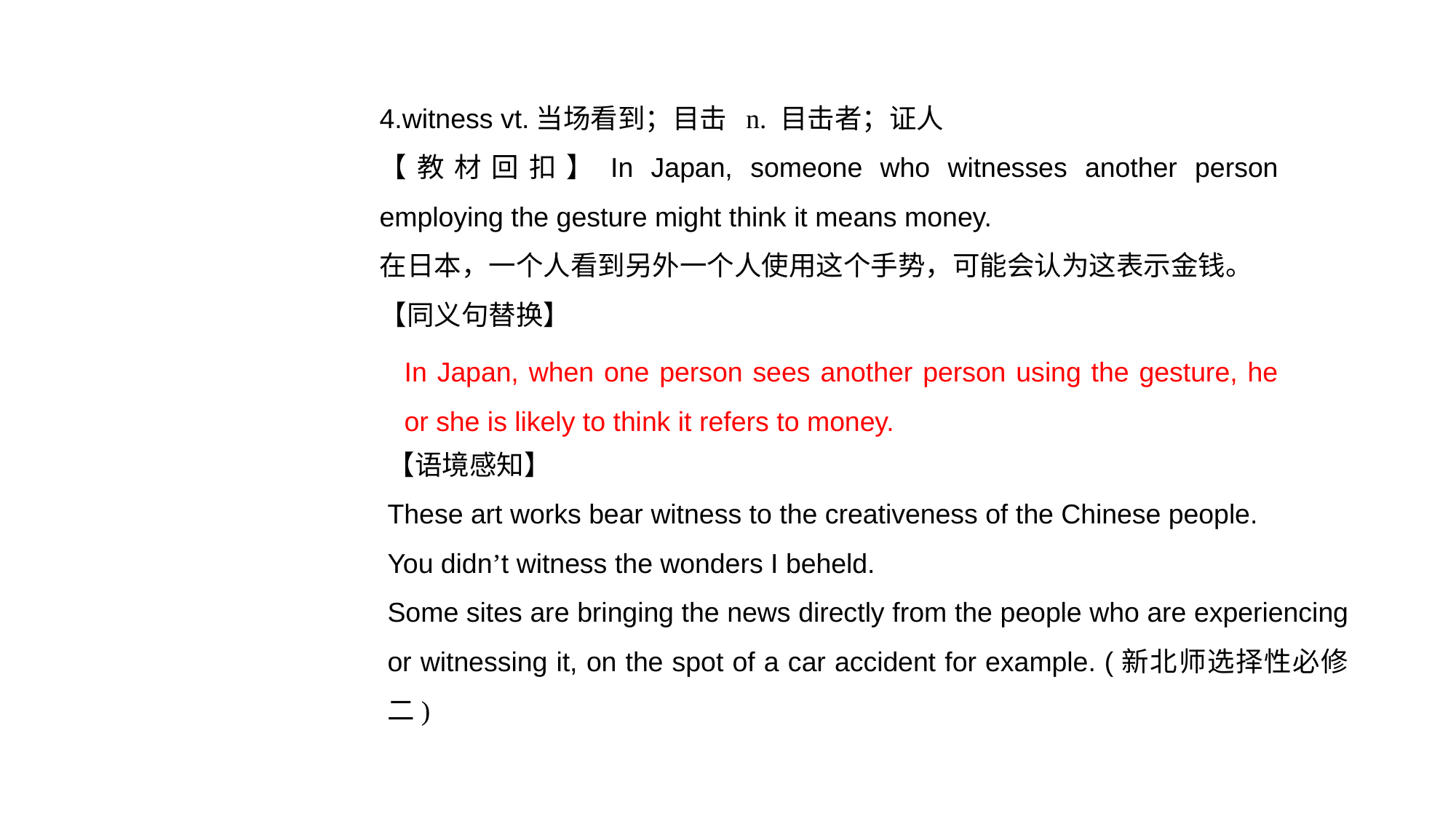

4.witness vt.当场看到；目击  n. 目击者；证人
【教材回扣】In Japan, someone who witnesses another person employing the gesture might think it means money.
在日本，一个人看到另外一个人使用这个手势，可能会认为这表示金钱。
【同义句替换】
In Japan, when one person sees another person using the gesture, he or she is likely to think it refers to money.
【语境感知】
These art works bear witness to the creativeness of the Chinese people.
You didn’t witness the wonders I beheld.
Some sites are bringing the news directly from the people who are experiencing or witnessing it, on the spot of a car accident for example. (新北师选择性必修二)